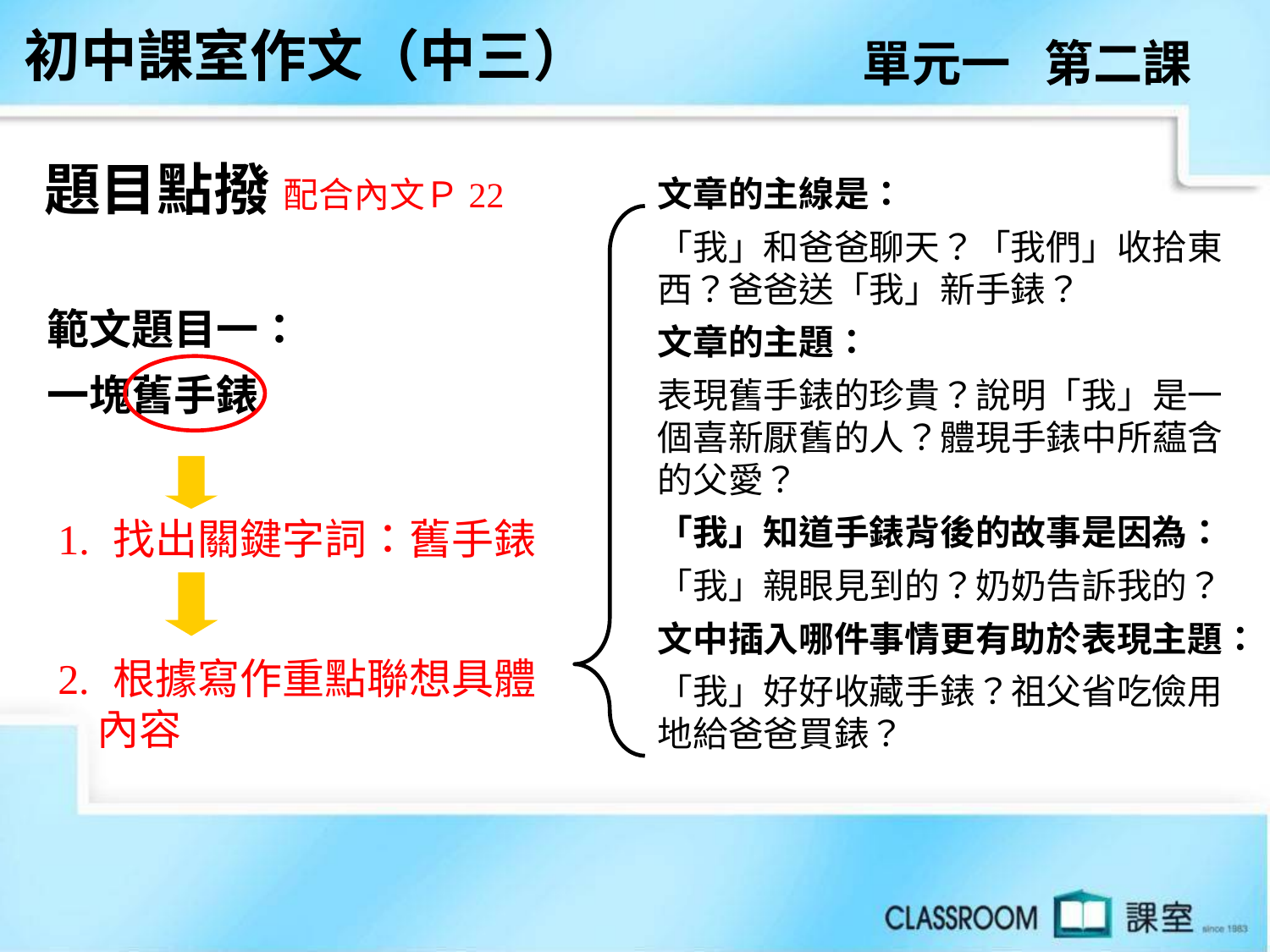

初中課室作文（中三）
單元一   第二課
題目點撥
文章的主線是：
「我」和爸爸聊天？「我們」收拾東西？爸爸送「我」新手錶？
文章的主題：
表現舊手錶的珍貴？說明「我」是一個喜新厭舊的人？體現手錶中所藴含的父愛？
「我」知道手錶背後的故事是因為：
「我」親眼見到的？奶奶告訴我的？
文中插入哪件事情更有助於表現主題：
「我」好好收藏手錶？祖父省吃儉用地給爸爸買錶？

配合內文Ｐ22

範文題目一：
一塊舊手錶

1. 找出關鍵字詞：舊手錶

2. 根據寫作重點聯想具體
   內容